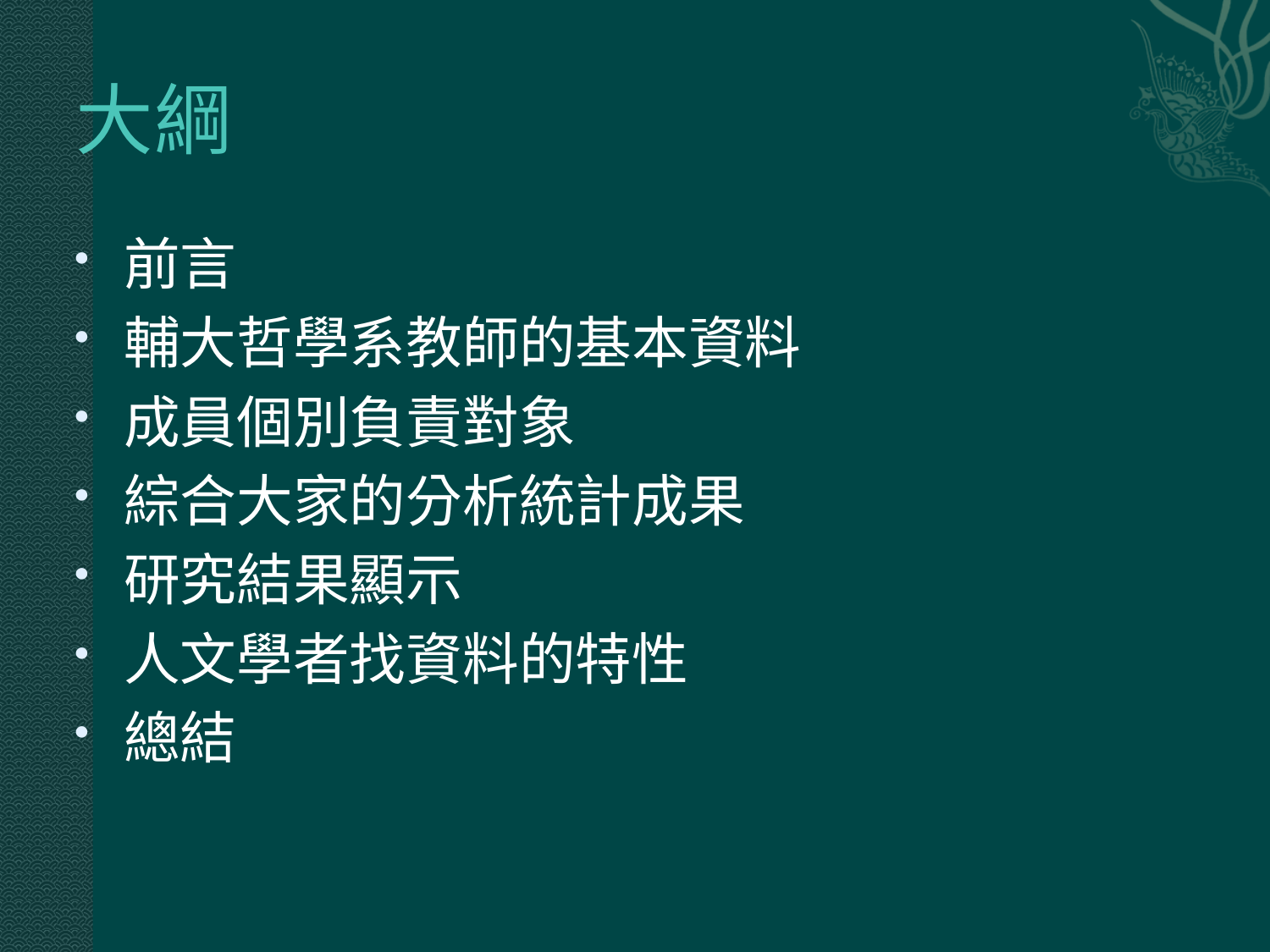

# 大綱
前言
輔大哲學系教師的基本資料
成員個別負責對象
綜合大家的分析統計成果
研究結果顯示
人文學者找資料的特性
總結